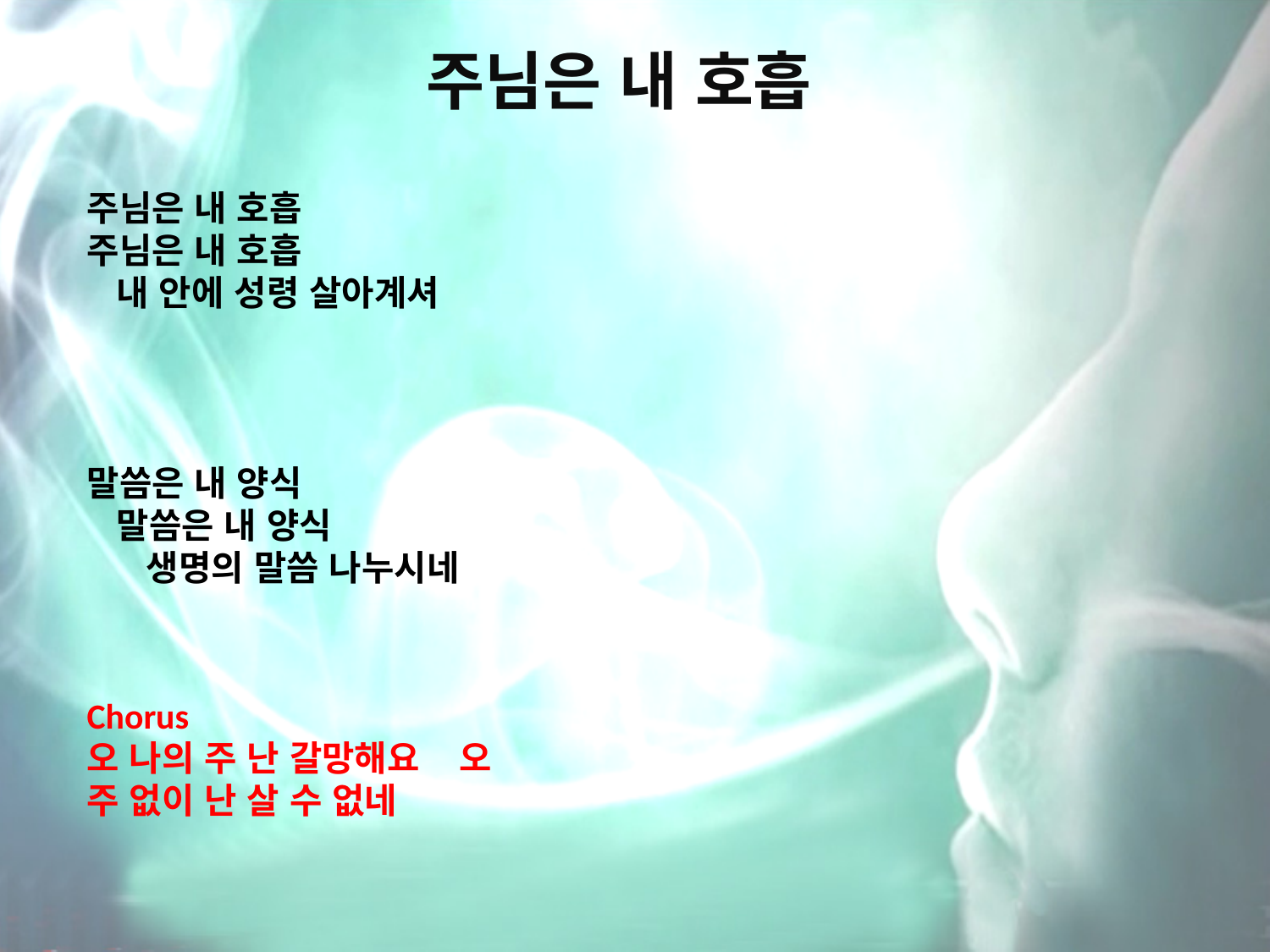

# 주님은 내 호흡
주님은 내 호흡                 주님은 내 호흡                       내 안에 성령 살아계셔

말씀은 내 양식                       말씀은 내 양식                       생명의 말씀 나누시네

Chorus
오 나의 주 난 갈망해요    오 주 없이 난 살 수 없네